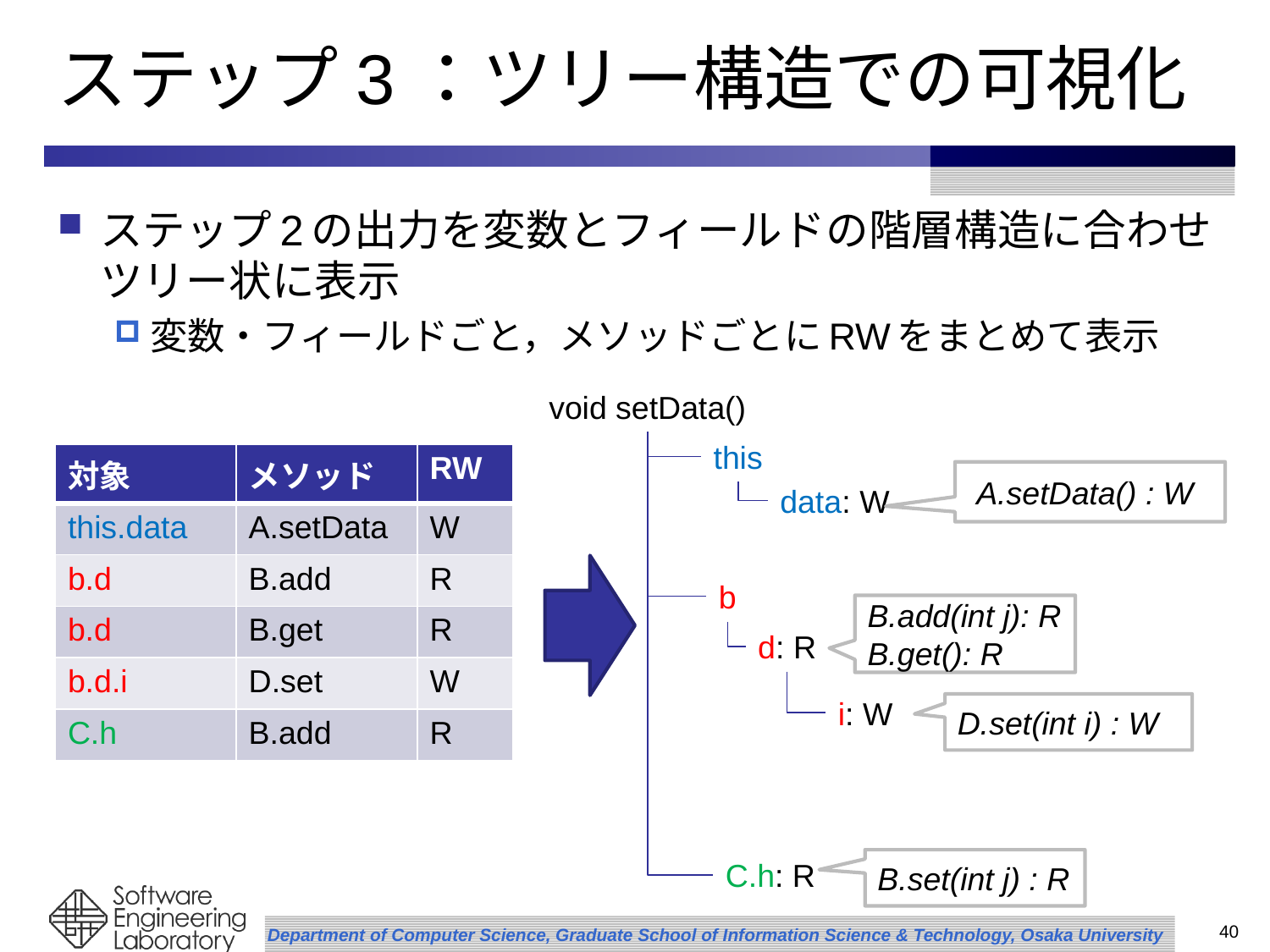

# ステップ3：ツリー構造での可視化
ステップ2の出力を変数とフィールドの階層構造に合わせツリー状に表示
変数・フィールドごと，メソッドごとにRWをまとめて表示
void setData()
this
| 対象 | メソッド | RW |
| --- | --- | --- |
| this.data | A.setData | W |
| b.d | B.add | R |
| b.d | B.get | R |
| b.d.i | D.set | W |
| C.h | B.add | R |
 A.setData() : W
data: W

b
B.add(int j): R
B.get(): R
d: R
i: W
D.set(int i) : W
C.h: R
B.set(int j) : R
40